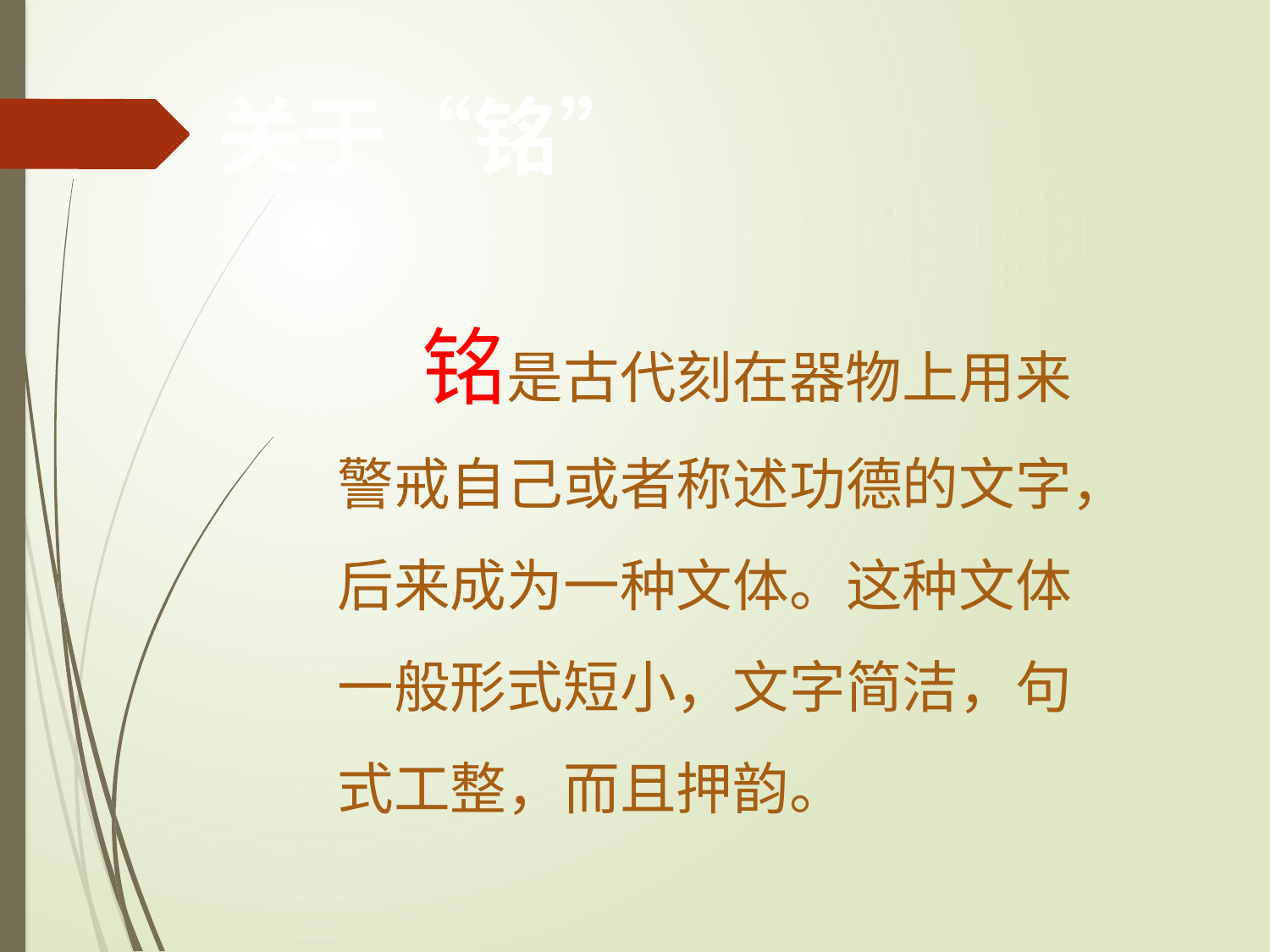

# 关于“铭”
　　铭是古代刻在器物上用来警戒自己或者称述功德的文字，后来成为一种文体。这种文体一般形式短小，文字简洁，句式工整，而且押韵。